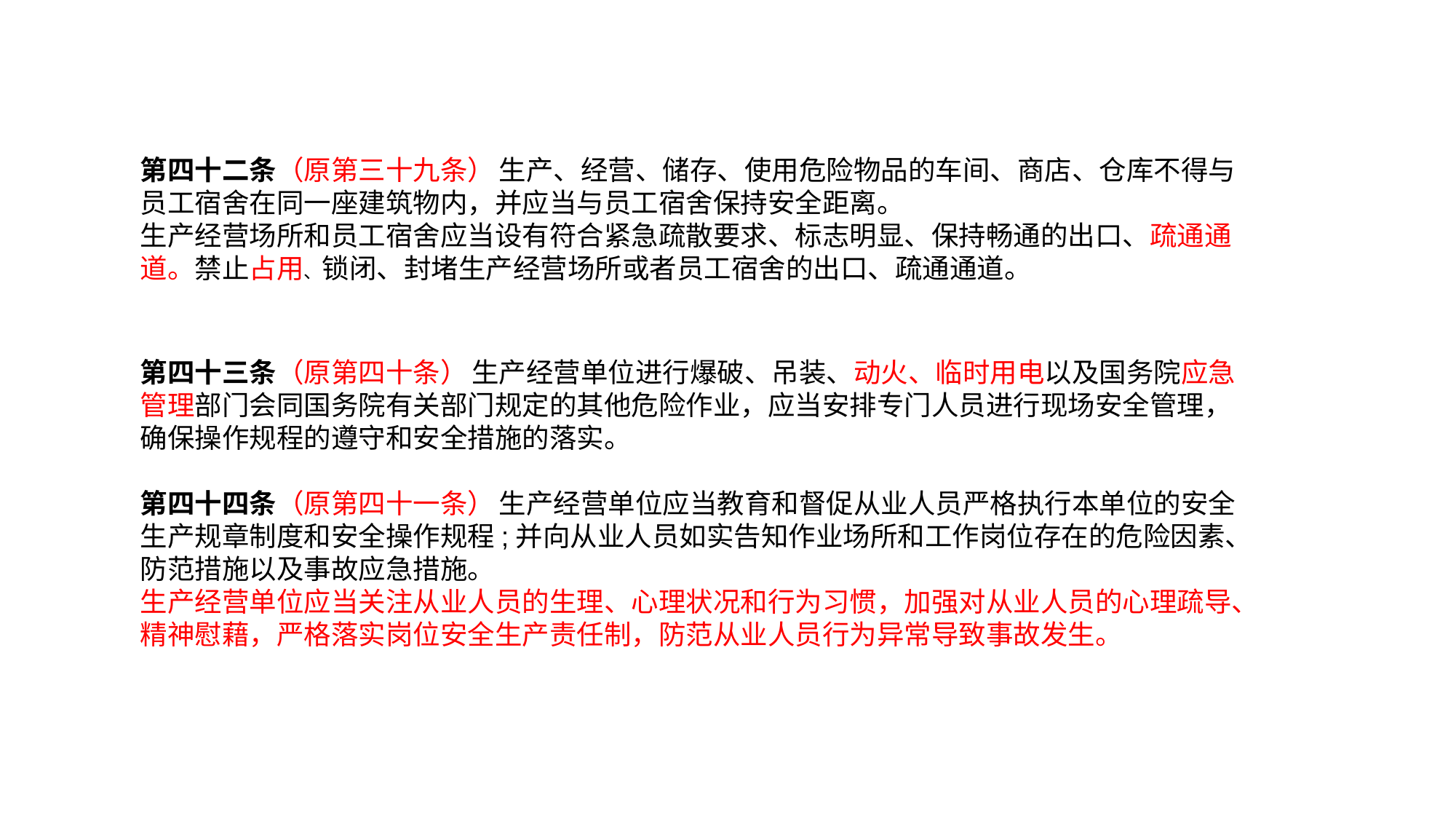

#
第四十二条（原第三十九条） 生产、经营、储存、使用危险物品的车间、商店、仓库不得与员工宿舍在同一座建筑物内，并应当与员工宿舍保持安全距离。
生产经营场所和员工宿舍应当设有符合紧急疏散要求、标志明显、保持畅通的出口、疏通通道。禁止占用、锁闭、封堵生产经营场所或者员工宿舍的出口、疏通通道。

第四十三条（原第四十条） 生产经营单位进行爆破、吊装、动火、临时用电以及国务院应急管理部门会同国务院有关部门规定的其他危险作业，应当安排专门人员进行现场安全管理，确保操作规程的遵守和安全措施的落实。

第四十四条（原第四十一条） 生产经营单位应当教育和督促从业人员严格执行本单位的安全生产规章制度和安全操作规程;并向从业人员如实告知作业场所和工作岗位存在的危险因素、防范措施以及事故应急措施。
生产经营单位应当关注从业人员的生理、心理状况和行为习惯，加强对从业人员的心理疏导、精神慰藉，严格落实岗位安全生产责任制，防范从业人员行为异常导致事故发生。